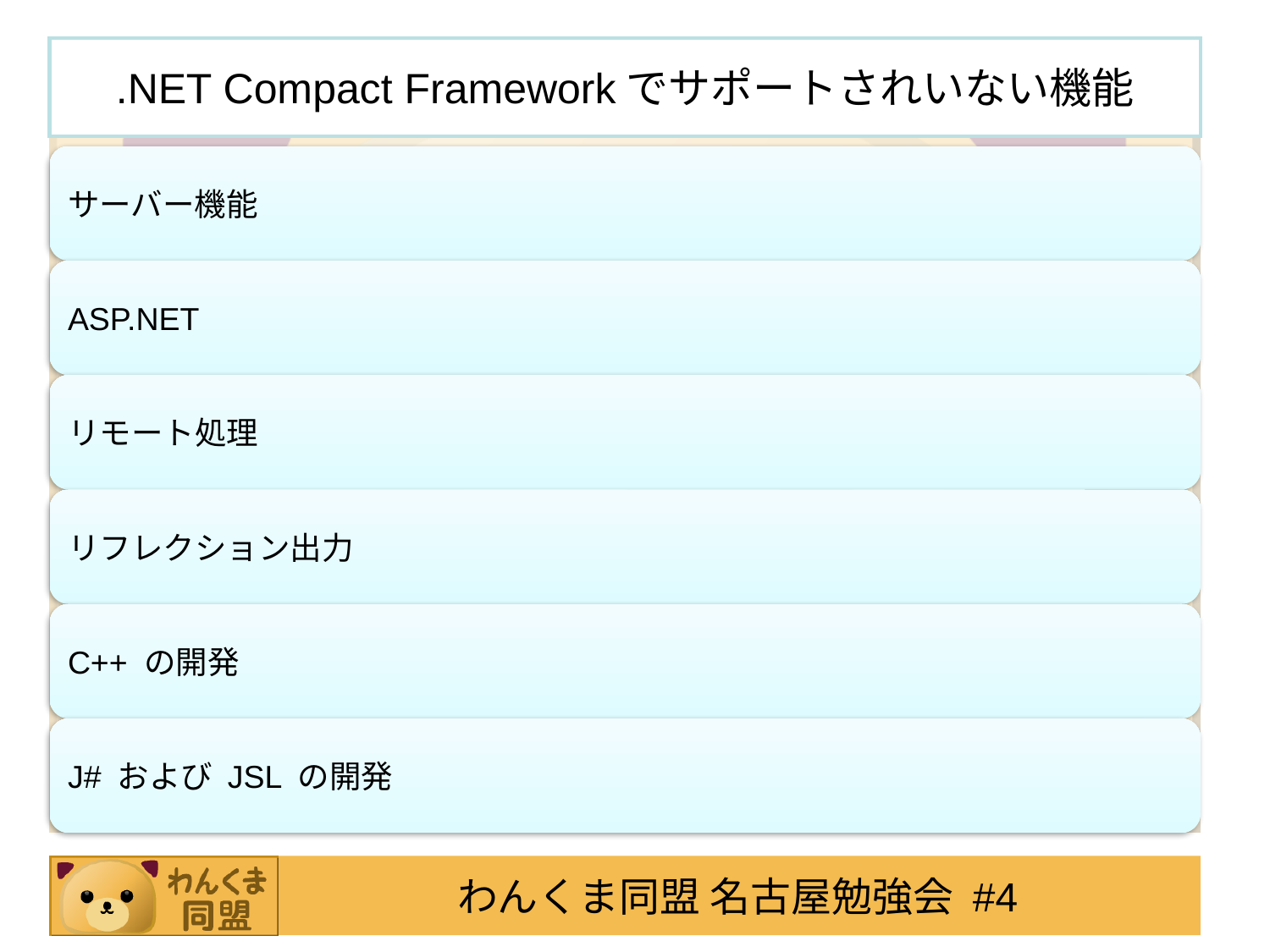

# .NET Compact Frameworkでサポートされいない機能
サーバー機能
ASP.NET
リモート処理
リフレクション出力
C++ の開発
J# および JSL の開発